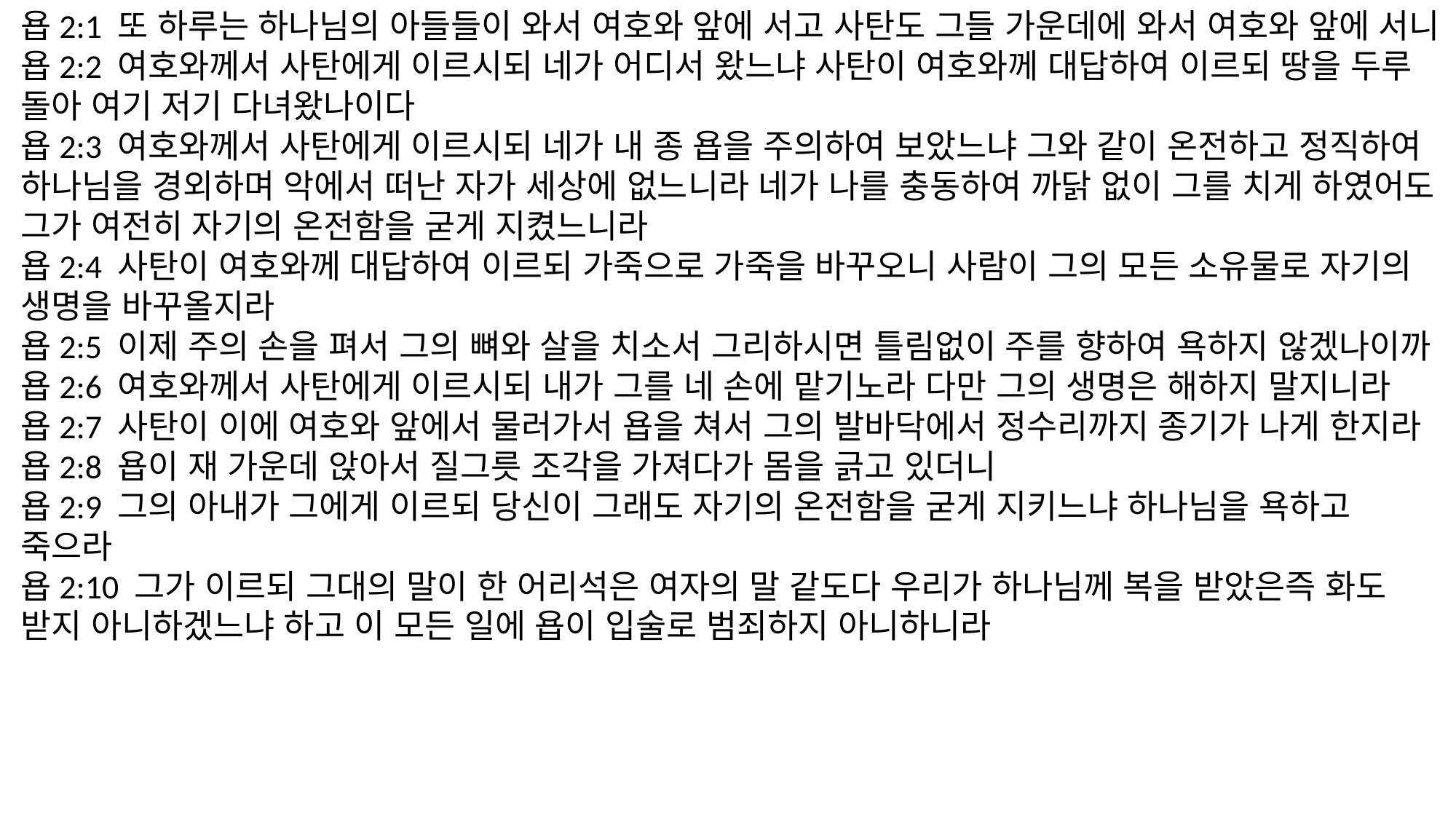

욥2:1 또 하루는 하나님의 아들들이 와서 여호와 앞에 서고 사탄도 그들 가운데에 와서 여호와 앞에 서니
욥2:2 여호와께서 사탄에게 이르시되 네가 어디서 왔느냐 사탄이 여호와께 대답하여 이르되 땅을 두루 돌아 여기 저기 다녀왔나이다
욥2:3 여호와께서 사탄에게 이르시되 네가 내 종 욥을 주의하여 보았느냐 그와 같이 온전하고 정직하여 하나님을 경외하며 악에서 떠난 자가 세상에 없느니라 네가 나를 충동하여 까닭 없이 그를 치게 하였어도 그가 여전히 자기의 온전함을 굳게 지켰느니라
욥2:4 사탄이 여호와께 대답하여 이르되 가죽으로 가죽을 바꾸오니 사람이 그의 모든 소유물로 자기의 생명을 바꾸올지라
욥2:5 이제 주의 손을 펴서 그의 뼈와 살을 치소서 그리하시면 틀림없이 주를 향하여 욕하지 않겠나이까
욥2:6 여호와께서 사탄에게 이르시되 내가 그를 네 손에 맡기노라 다만 그의 생명은 해하지 말지니라
욥2:7 사탄이 이에 여호와 앞에서 물러가서 욥을 쳐서 그의 발바닥에서 정수리까지 종기가 나게 한지라
욥2:8 욥이 재 가운데 앉아서 질그릇 조각을 가져다가 몸을 긁고 있더니
욥2:9 그의 아내가 그에게 이르되 당신이 그래도 자기의 온전함을 굳게 지키느냐 하나님을 욕하고 죽으라
욥2:10 그가 이르되 그대의 말이 한 어리석은 여자의 말 같도다 우리가 하나님께 복을 받았은즉 화도 받지 아니하겠느냐 하고 이 모든 일에 욥이 입술로 범죄하지 아니하니라